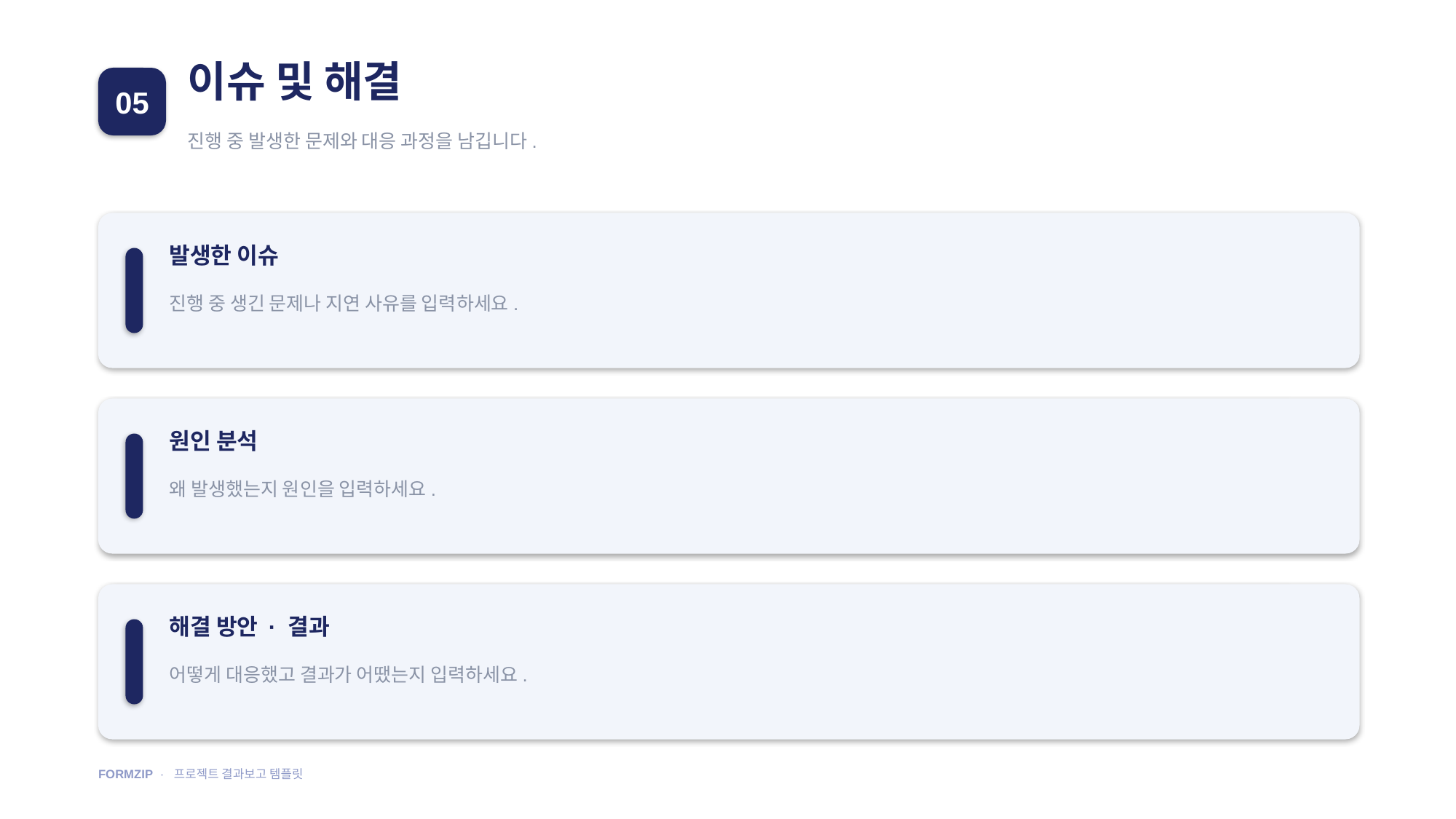

이슈 및 해결
05
진행 중 발생한 문제와 대응 과정을 남깁니다.

발생한 이슈

진행 중 생긴 문제나 지연 사유를 입력하세요.

원인 분석

왜 발생했는지 원인을 입력하세요.

해결 방안 · 결과

어떻게 대응했고 결과가 어땠는지 입력하세요.
FORMZIP  ·  프로젝트 결과보고 템플릿